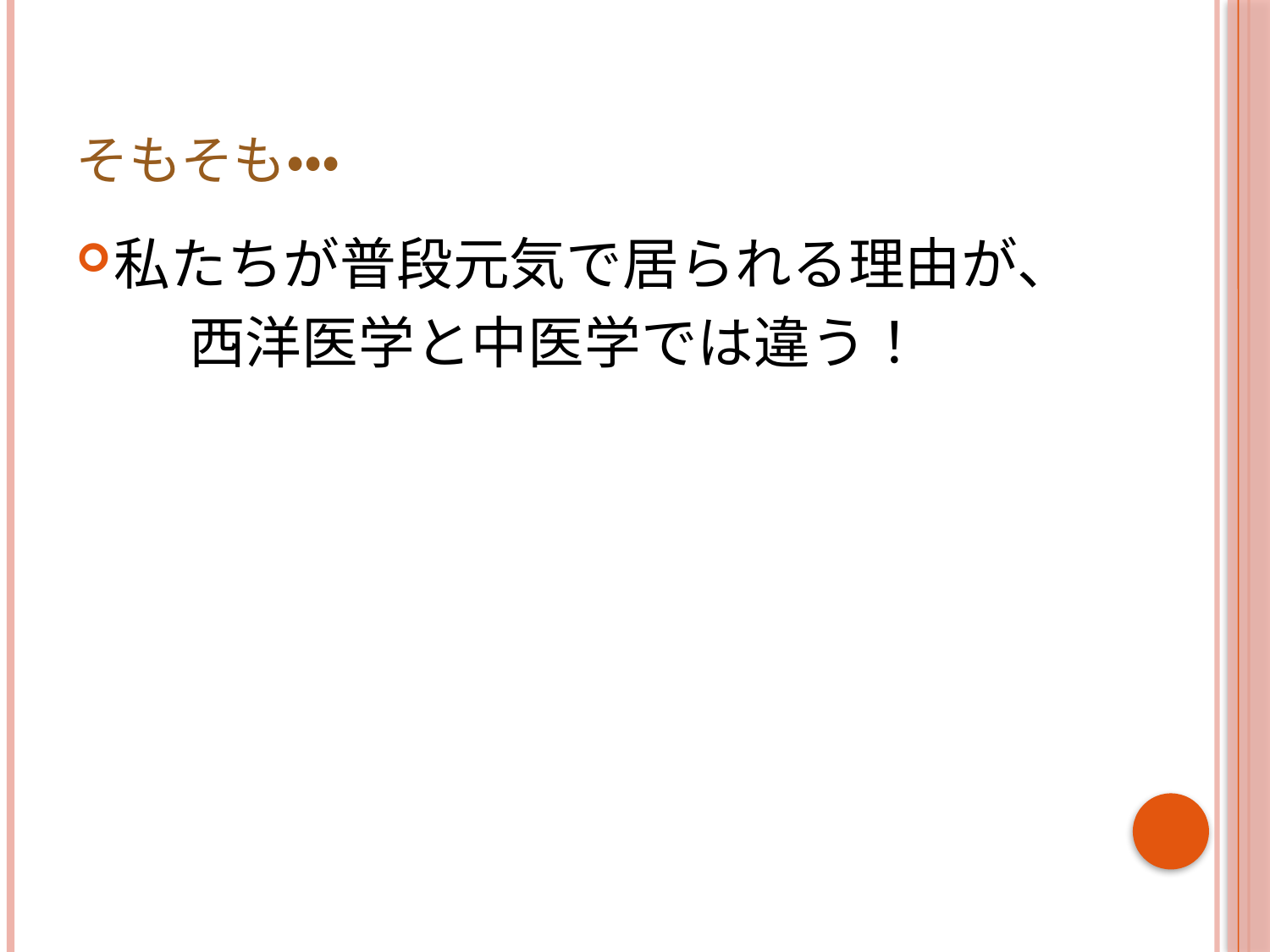

# そもそも・・・
私たちが普段元気で居られる理由が、
　　西洋医学と中医学では違う！